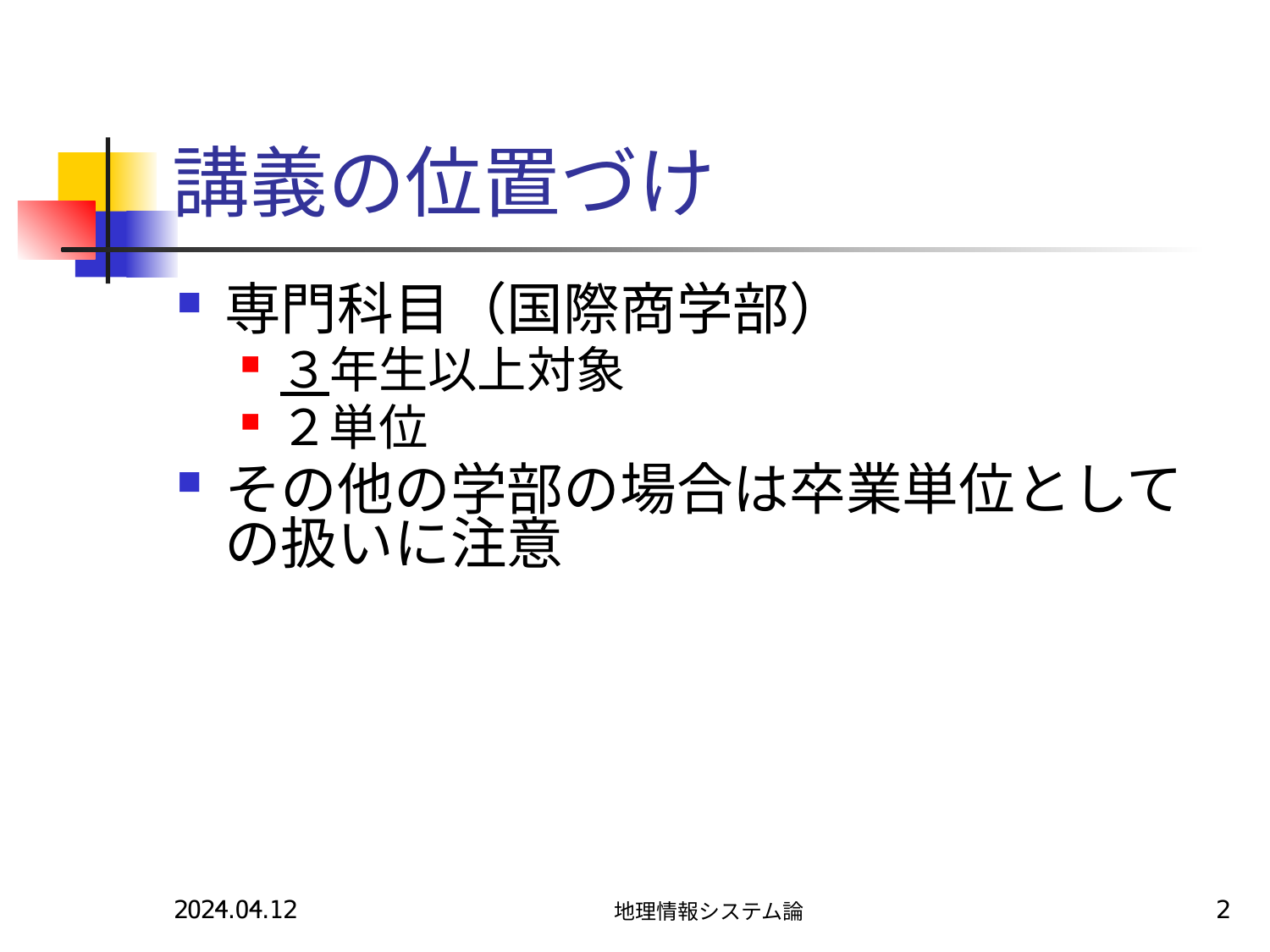

# 講義の位置づけ
専門科目（国際商学部）
３年生以上対象
２単位
その他の学部の場合は卒業単位としての扱いに注意
2024.04.12
地理情報システム論
2